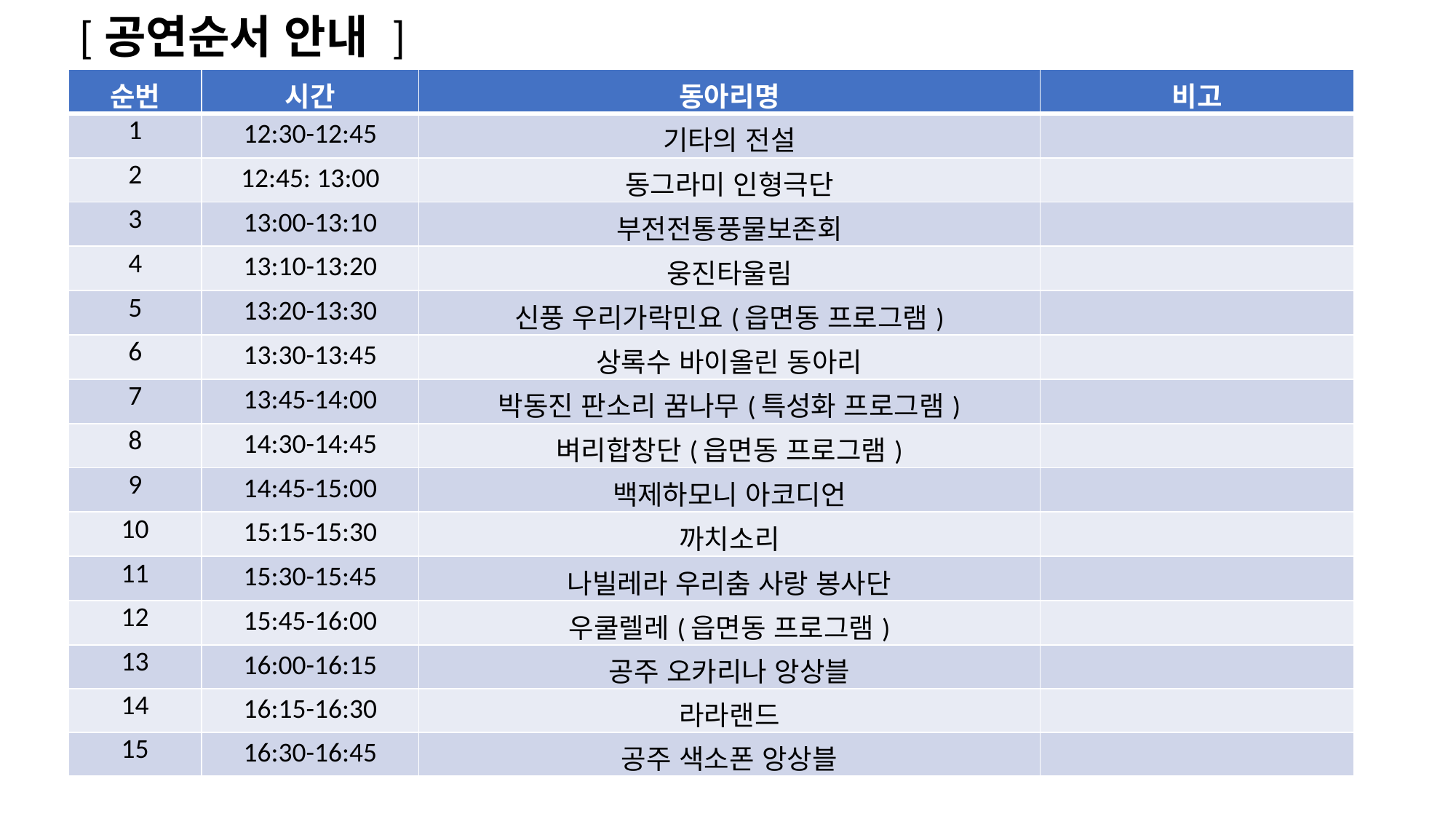

[공연순서 안내 ]
| 순번 | 시간 | 동아리명 | 비고 |
| --- | --- | --- | --- |
| 1 | 12:30-12:45 | 기타의 전설 |  |
| 2 | 12:45: 13:00 | 동그라미 인형극단 |  |
| 3 | 13:00-13:10 | 부전전통풍물보존회 |  |
| 4 | 13:10-13:20 | 웅진타울림 |  |
| 5 | 13:20-13:30 | 신풍 우리가락민요(읍면동 프로그램) |  |
| 6 | 13:30-13:45 | 상록수 바이올린 동아리 |  |
| 7 | 13:45-14:00 | 박동진 판소리 꿈나무(특성화 프로그램) |  |
| 8 | 14:30-14:45 | 벼리합창단(읍면동 프로그램) |  |
| 9 | 14:45-15:00 | 백제하모니 아코디언 |  |
| 10 | 15:15-15:30 | 까치소리 |  |
| 11 | 15:30-15:45 | 나빌레라 우리춤 사랑 봉사단 |  |
| 12 | 15:45-16:00 | 우쿨렐레(읍면동 프로그램) |  |
| 13 | 16:00-16:15 | 공주 오카리나 앙상블 |  |
| 14 | 16:15-16:30 | 라라랜드 |  |
| 15 | 16:30-16:45 | 공주 색소폰 앙상블 |  |